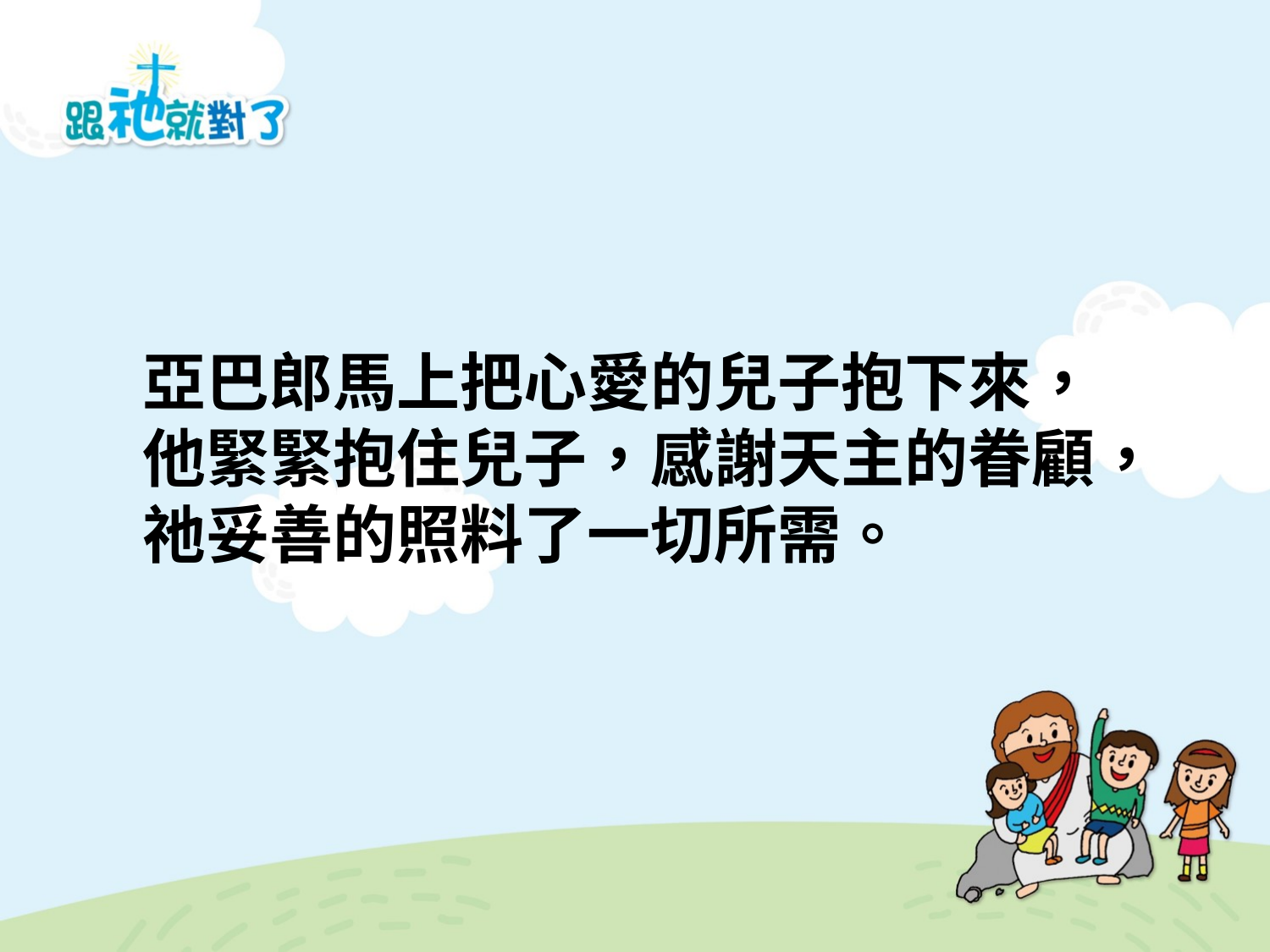

亞巴郎馬上把心愛的兒子抱下來，他緊緊抱住兒子，感謝天主的眷顧，祂妥善的照料了一切所需。